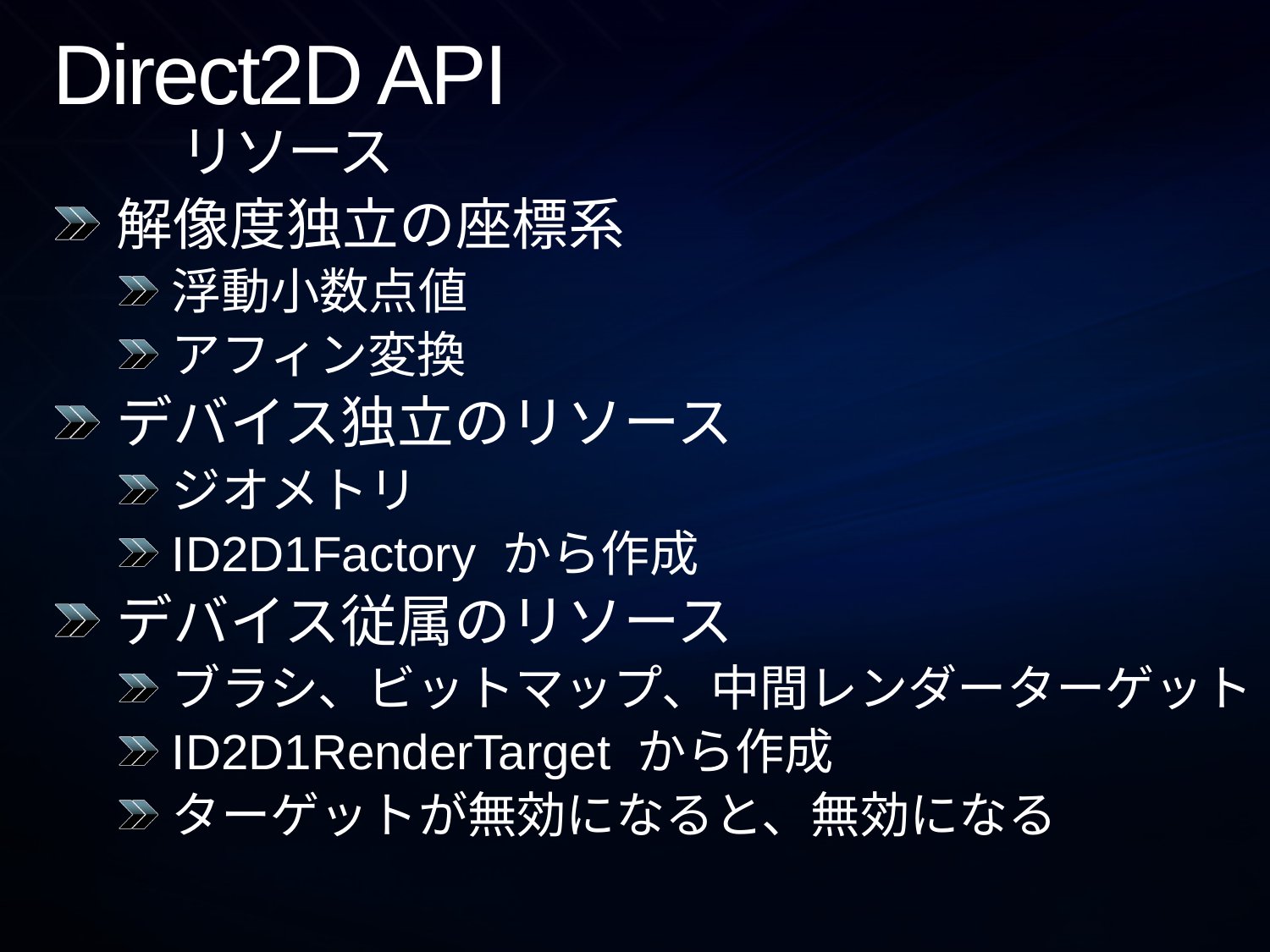

# Direct2D API リソース
解像度独立の座標系
浮動小数点値
アフィン変換
デバイス独立のリソース
ジオメトリ
ID2D1Factory から作成
デバイス従属のリソース
ブラシ、ビットマップ、中間レンダーターゲット
ID2D1RenderTarget から作成
ターゲットが無効になると、無効になる